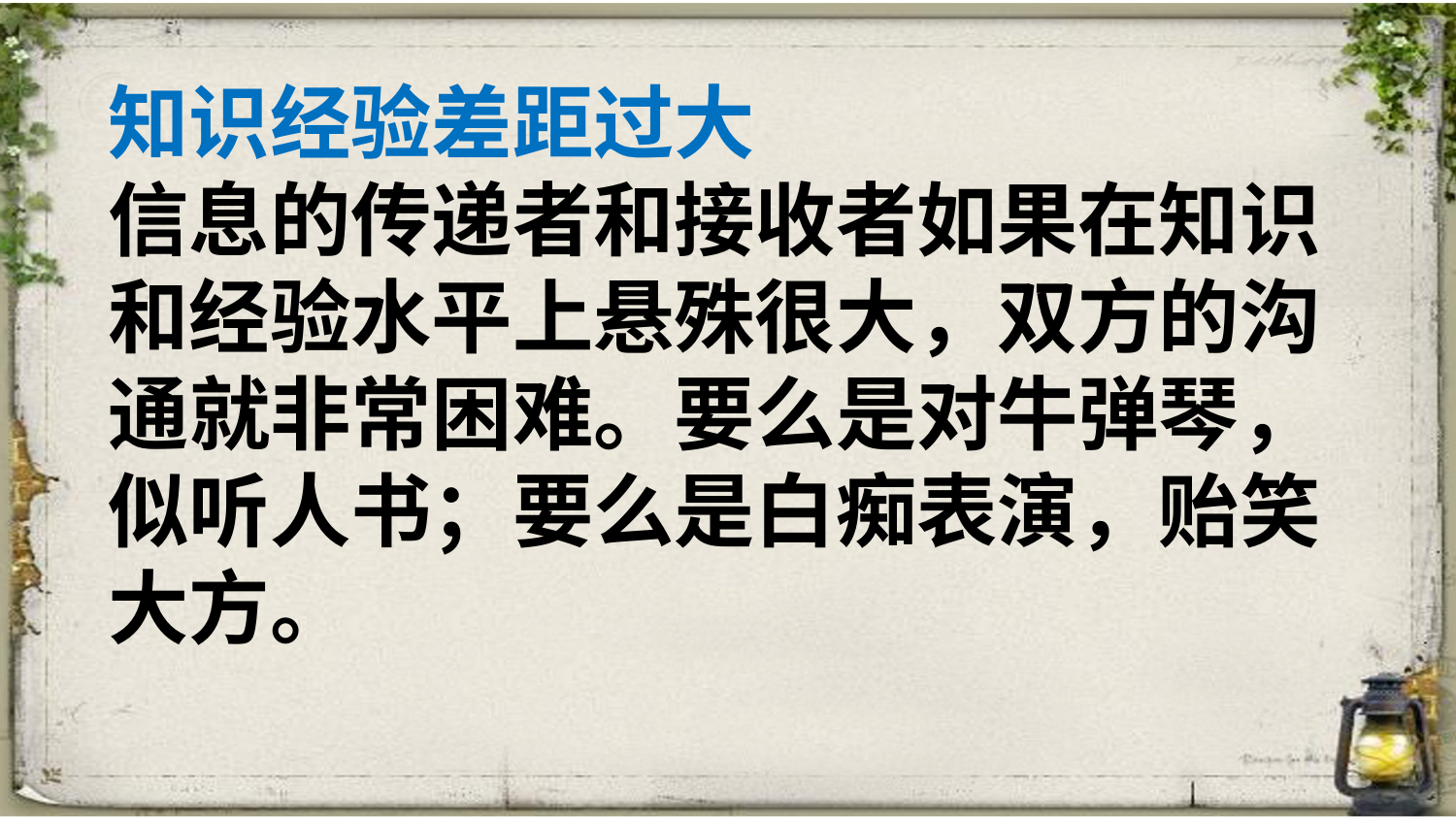

知识经验差距过大
信息的传递者和接收者如果在知识和经验水平上悬殊很大，双方的沟通就非常困难。要么是对牛弹琴，似听人书；要么是白痴表演，贻笑大方。